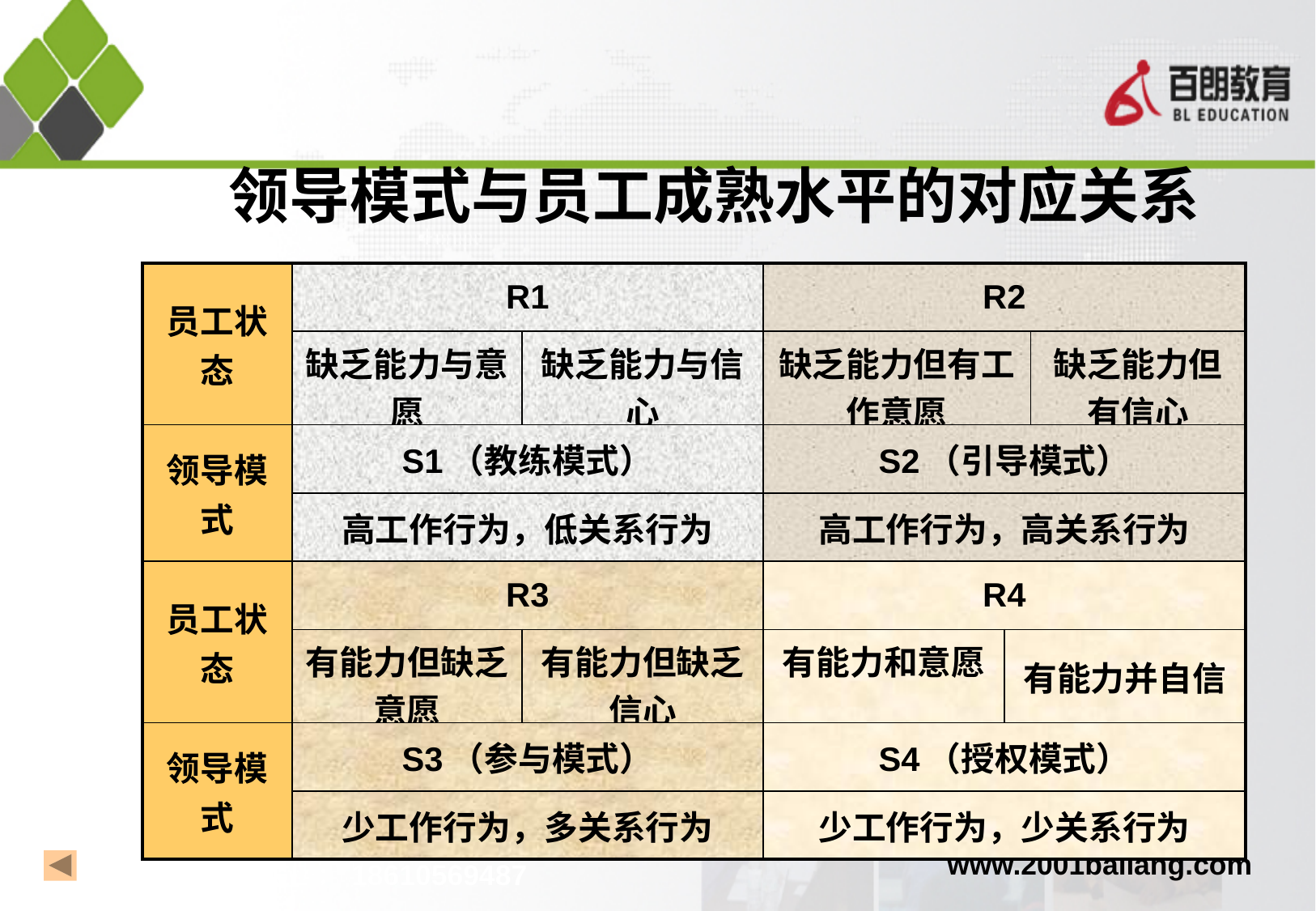

领导模式与员工成熟水平的对应关系
| 员工状态 | R1 |  | R2 |  |  |
| --- | --- | --- | --- | --- | --- |
|  | 缺乏能力与意愿 | 缺乏能力与信心 | 缺乏能力但有工作意愿 |  | 缺乏能力但有信心 |
| 领导模式 | S1（教练模式） |  | S2（引导模式） |  |  |
|  | 高工作行为，低关系行为 |  | 高工作行为，高关系行为 |  |  |
| 员工状态 | R3 |  | R4 |  |  |
|  | 有能力但缺乏意愿 | 有能力但缺乏信心 | 有能力和意愿 | 有能力并自信 |  |
| 领导模式 | S3（参与模式） |  | S4（授权模式） |  |  |
|  | 少工作行为，多关系行为 |  | 少工作行为，少关系行为 |  |  |